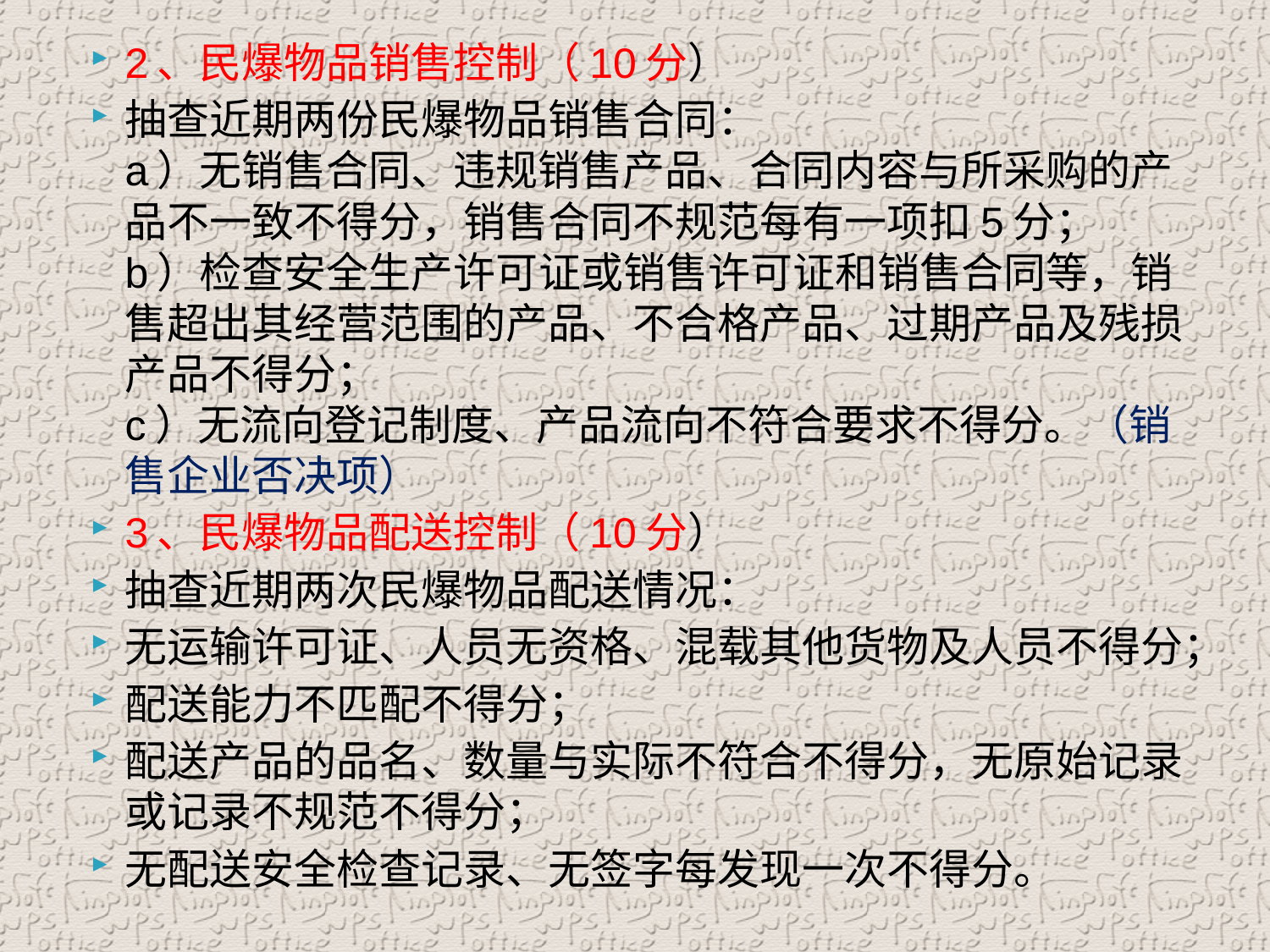

2、民爆物品销售控制（10分）
抽查近期两份民爆物品销售合同：
a）无销售合同、违规销售产品、合同内容与所采购的产品不一致不得分，销售合同不规范每有一项扣5分；
b）检查安全生产许可证或销售许可证和销售合同等，销售超出其经营范围的产品、不合格产品、过期产品及残损产品不得分；
c）无流向登记制度、产品流向不符合要求不得分。（销售企业否决项）
3、民爆物品配送控制（10分）
抽查近期两次民爆物品配送情况：
无运输许可证、人员无资格、混载其他货物及人员不得分；
配送能力不匹配不得分；
配送产品的品名、数量与实际不符合不得分，无原始记录或记录不规范不得分；
无配送安全检查记录、无签字每发现一次不得分。